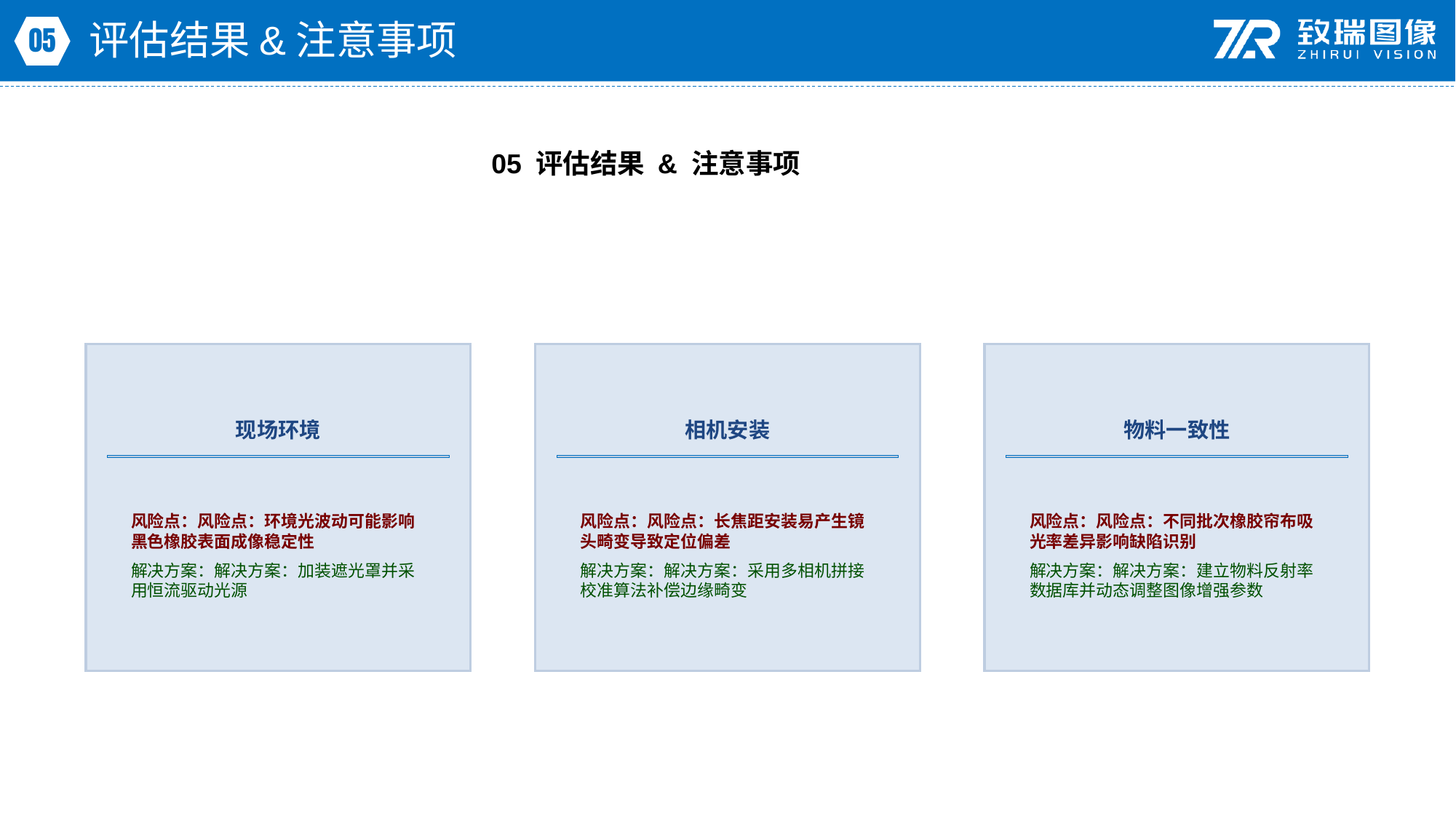

评估结果&注意事项
05

05 评估结果 & 注意事项

现场环境

相机安装

物料一致性

风险点：风险点：环境光波动可能影响黑色橡胶表面成像稳定性
解决方案：解决方案：加装遮光罩并采用恒流驱动光源

风险点：风险点：长焦距安装易产生镜头畸变导致定位偏差
解决方案：解决方案：采用多相机拼接校准算法补偿边缘畸变

风险点：风险点：不同批次橡胶帘布吸光率差异影响缺陷识别
解决方案：解决方案：建立物料反射率数据库并动态调整图像增强参数